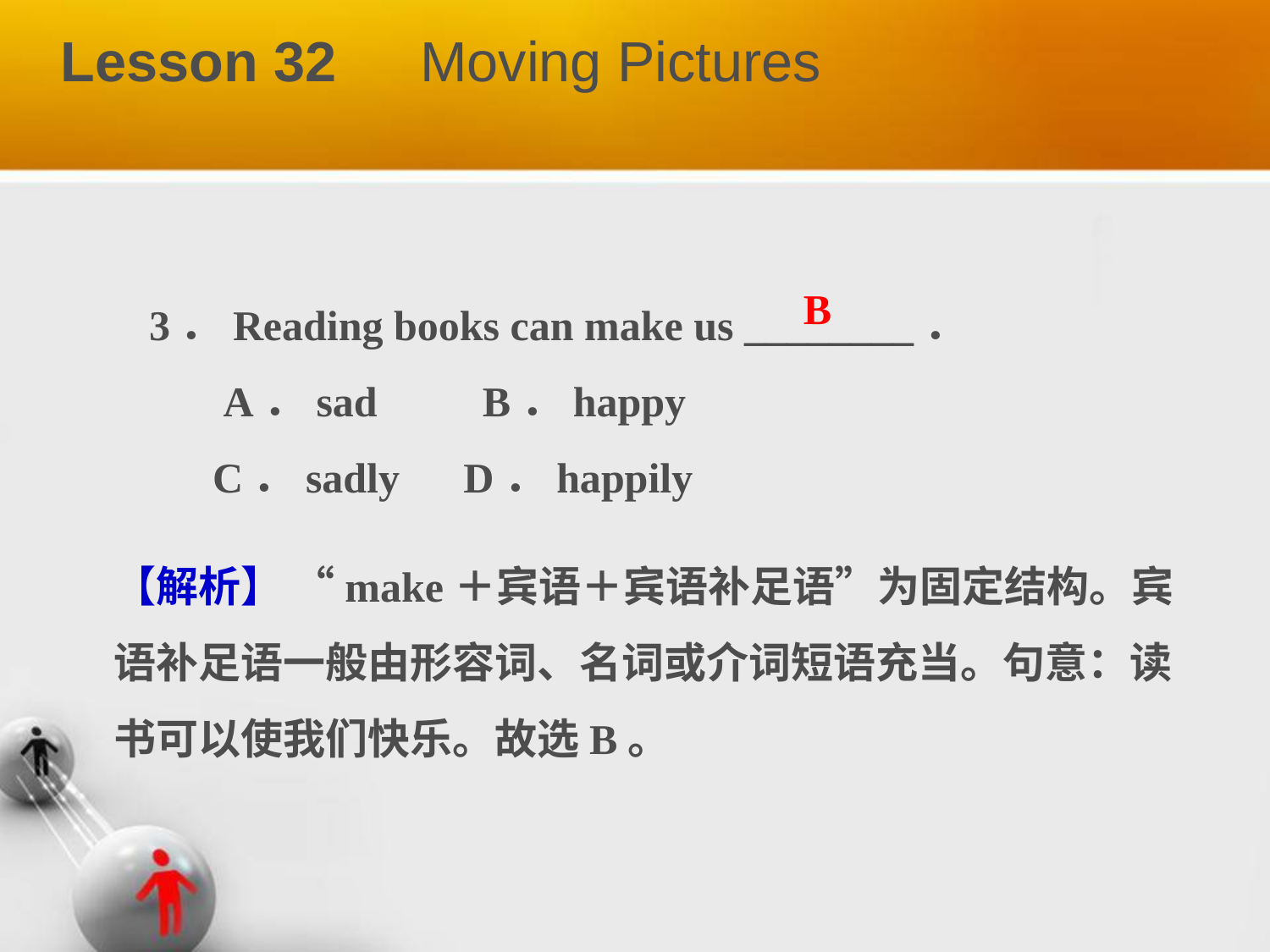

Lesson 32　Moving Pictures
#
3．Reading books can make us ________．
       A．sad　　B．happy
      C．sadly      D．happily
B
【解析】 “make＋宾语＋宾语补足语”为固定结构。宾语补足语一般由形容词、名词或介词短语充当。句意：读书可以使我们快乐。故选B。